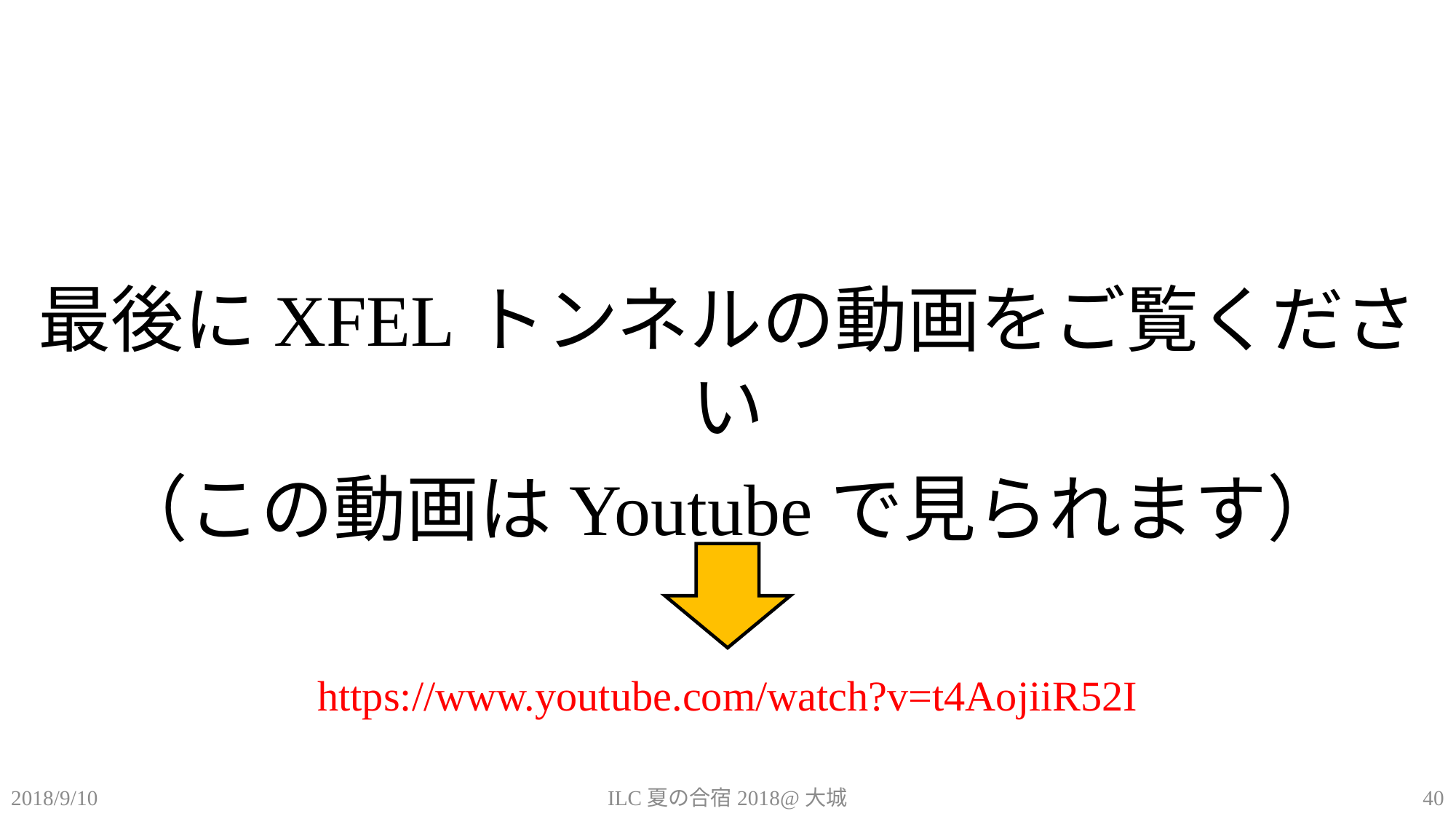

最後にXFELトンネルの動画をご覧ください
（この動画はYoutubeで見られます）

https://www.youtube.com/watch?v=t4AojiiR52I
ILC夏の合宿2018@大城
40
2018/9/10